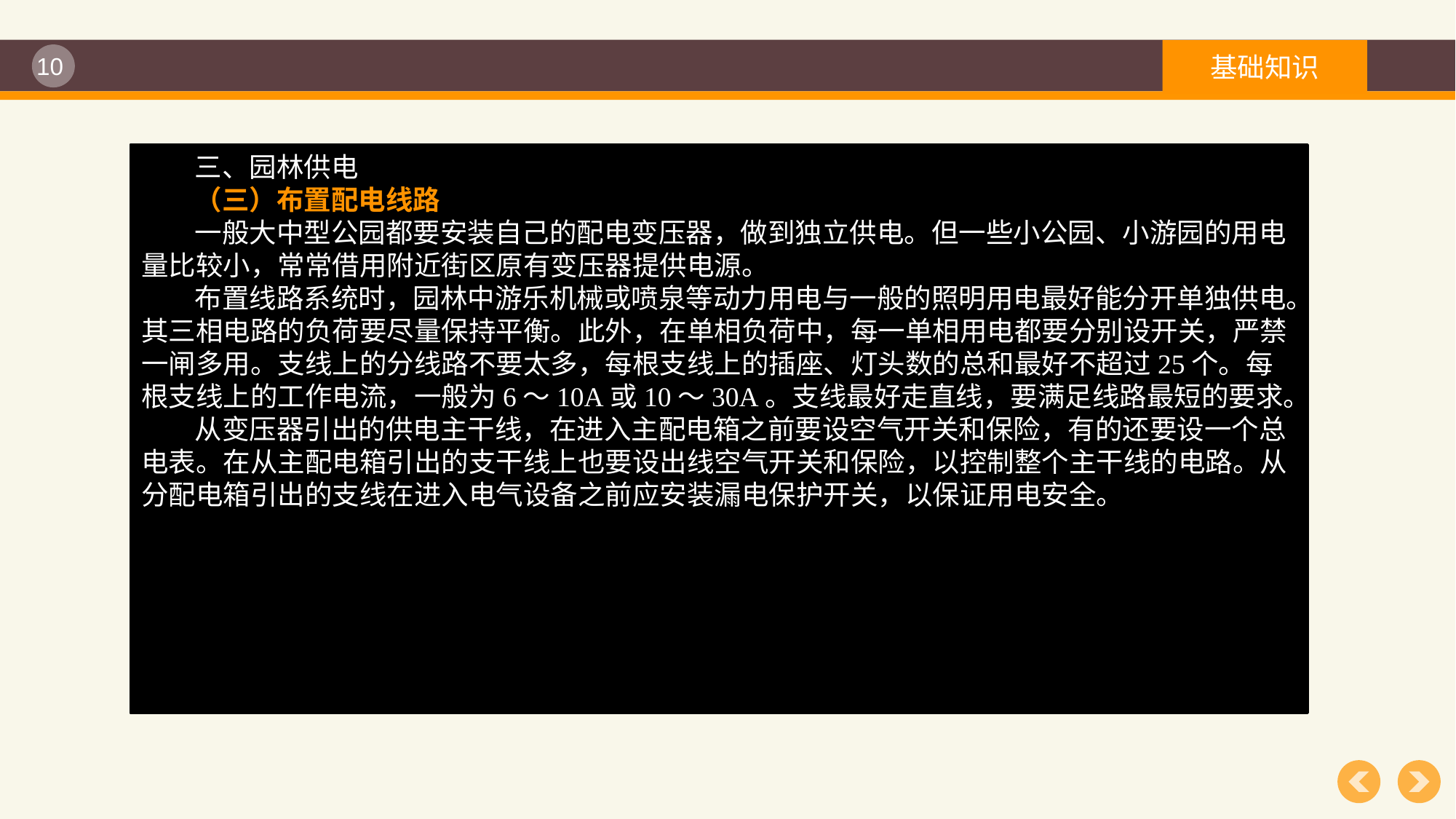

三、园林供电
（一）选配变压器
在一般情况下，公园内照明供电和动力负荷可共用同一台变压器供电。选择变压器时，应根据公园、绿地总用电量的估算值和当地高压供电压值来进行。选配变压器主要选择变压器的容量和确定变压器高压侧的电压等级。
（二）配电导线选择
公园绿地的供电线路应尽量选用电缆线。市区内一般的高压供电线路均采用10 kW电压级。高压输电线一般采用架空敷设方式，但在园林绿地附近应采用直埋电缆敷设方式。
电缆、电线截面选择的合理性直接影响到有色金属的消耗量、线路投资以及供电系统的安全经济运行，因此，一般情况下，可采用铝芯线；在要求较高的场合，可采用铜芯线。
电缆、导线截面的选择可按以下原则进行。
① 按线路工作电流及导线型号，查导线的允许载流量表，使所选导线截面的载流量大于或等于工作电流。
② 所选导线的截面应大于或等于机械强度允许的最小导线截面。
③ 验算线路的电压偏移，要求线路末端负载的电压不低于其额定电压的允许偏移值，一般工作场所的照明允许电压偏移相对值为5%，而道路、广场照明的允许电压偏移相对值为10%，一般动力设备为±5%。
三、园林供电
（三）布置配电线路
一般大中型公园都要安装自己的配电变压器，做到独立供电。但一些小公园、小游园的用电量比较小，常常借用附近街区原有变压器提供电源。
布置线路系统时，园林中游乐机械或喷泉等动力用电与一般的照明用电最好能分开单独供电。其三相电路的负荷要尽量保持平衡。此外，在单相负荷中，每一单相用电都要分别设开关，严禁一闸多用。支线上的分线路不要太多，每根支线上的插座、灯头数的总和最好不超过25个。每根支线上的工作电流，一般为6～10A或10～30A。支线最好走直线，要满足线路最短的要求。
从变压器引出的供电主干线，在进入主配电箱之前要设空气开关和保险，有的还要设一个总电表。在从主配电箱引出的支干线上也要设出线空气开关和保险，以控制整个主干线的电路。从分配电箱引出的支线在进入电气设备之前应安装漏电保护开关，以保证用电安全。